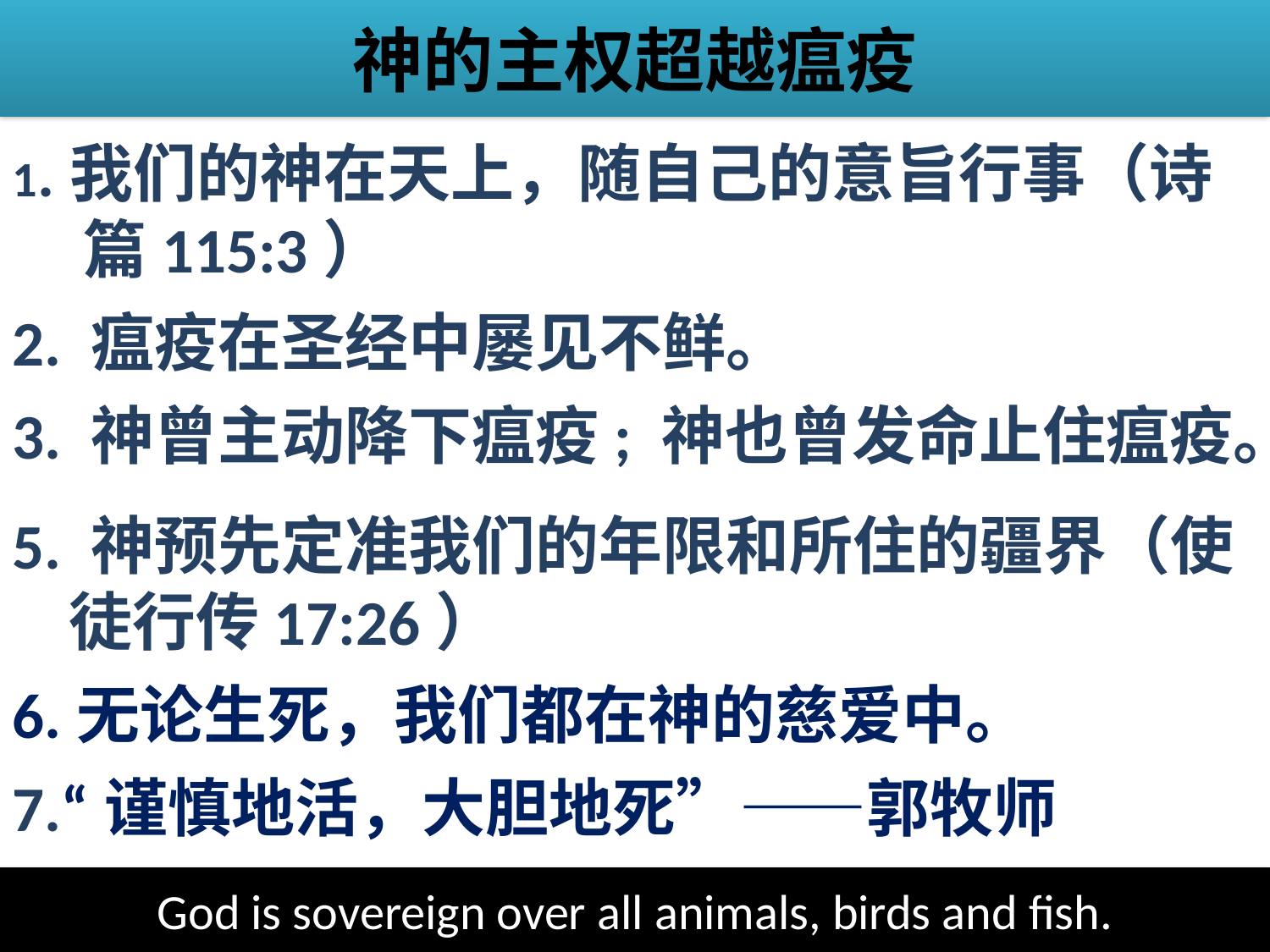

神的主权超越瘟疫
1.我们的神在天上，随自己的意旨行事（诗篇115:3）

2. 瘟疫在圣经中屡见不鲜。

3. 神曾主动降下瘟疫; 神也曾发命止住瘟疫。

5. 神预先定准我们的年限和所住的疆界（使徒行传17:26）

6.无论生死，我们都在神的慈爱中。

7.“谨慎地活，大胆地死”——郭牧师

God is sovereign over all animals, birds and fish.